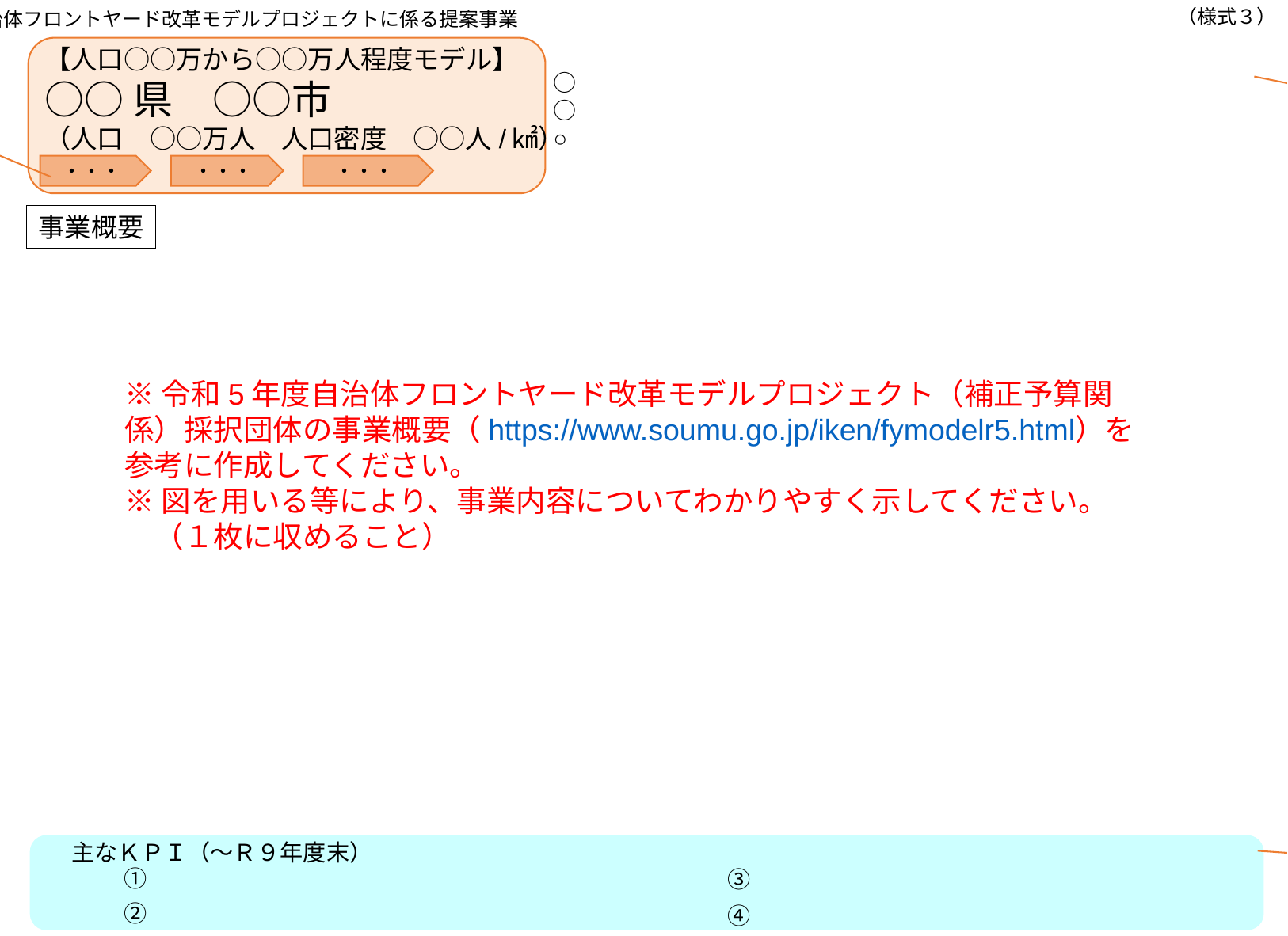

自治体フロントヤード改革モデルプロジェクトに係る提案事業
（様式３）
【人口○○万から○○万人程度モデル】
○○県　○○市
（人口　○○万人　人口密度　○○人/㎢）

事業の特徴を２～３項目で記載
○
○
○
人口や地理的な特徴を２、３項目記載
・・・
・・・
・・・
事業概要
※令和5年度自治体フロントヤード改革モデルプロジェクト（補正予算関係）採択団体の事業概要（https://www.soumu.go.jp/iken/fymodelr5.html）を参考に作成してください。
※図を用いる等により、事業内容についてわかりやすく示してください。
　（１枚に収めること）
提案書に記載したKPIから主な４項目を選択して記載
主なＫＰＩ（～Ｒ９年度末）

①
③
②
④